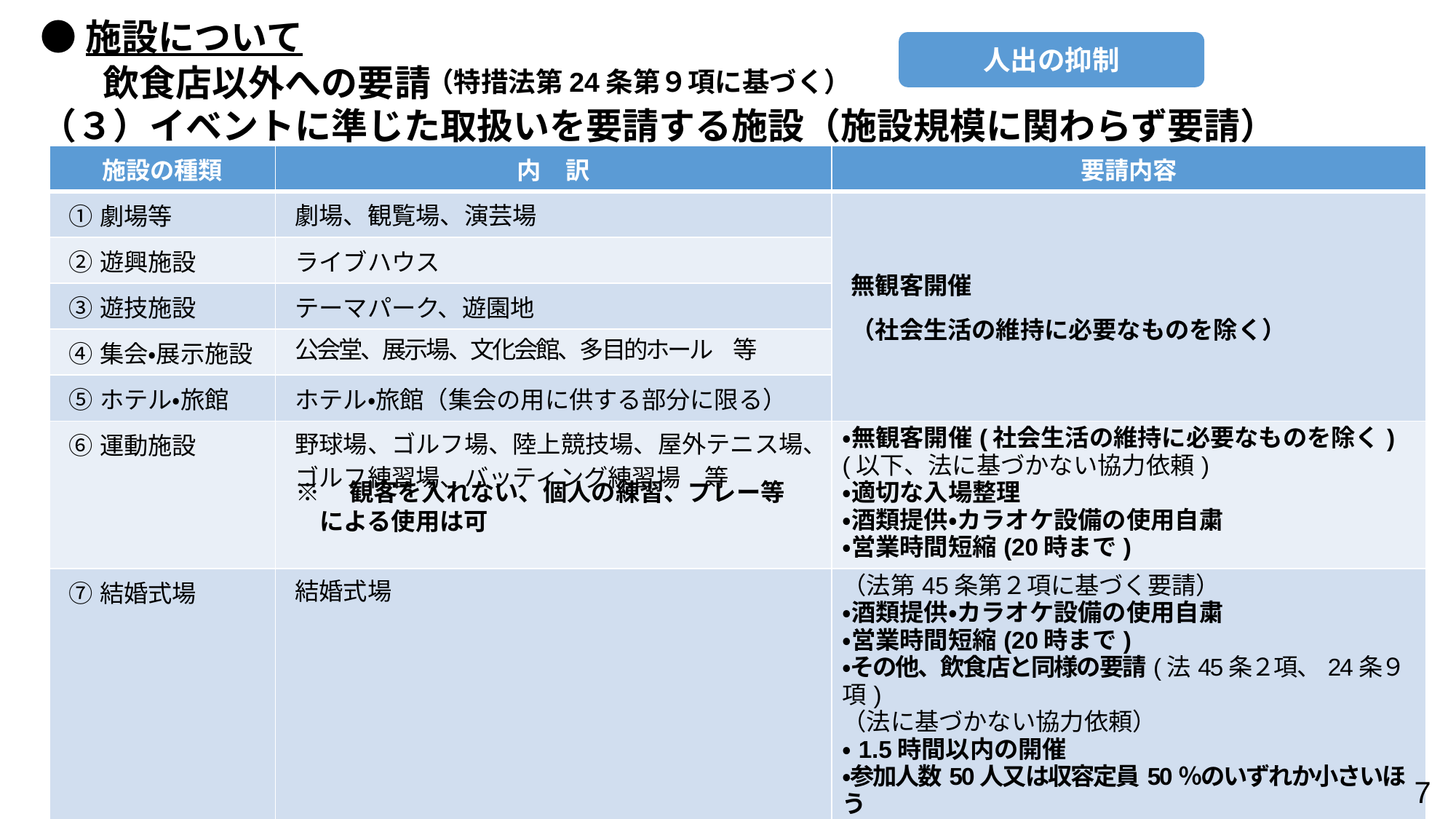

●施設について
人出の抑制
飲食店以外への要請
（特措法第24条第９項に基づく）
（３）イベントに準じた取扱いを要請する施設（施設規模に関わらず要請）
| 施設の種類 | 内　訳 | 要請内容 |
| --- | --- | --- |
| ①劇場等 | 劇場、観覧場、演芸場 | 無観客開催 （社会生活の維持に必要なものを除く） |
| ②遊興施設 | ライブハウス |  |
| ③遊技施設 | テーマパーク、遊園地 |  |
| ④集会・展示施設 | 公会堂、展示場、文化会館、多目的ホール　等 |  |
| ⑤ホテル・旅館 | ホテル・旅館（集会の用に供する部分に限る） |  |
| ⑥運動施設 | 野球場、ゴルフ場、陸上競技場、屋外テニス場、ゴルフ練習場、バッティング練習場　等 | ・無観客開催(社会生活の維持に必要なものを除く) (以下、法に基づかない協力依頼) ・適切な入場整理 ・酒類提供・カラオケ設備の使用自粛 ・営業時間短縮(20時まで) |
| ⑦結婚式場 | 結婚式場 | （法第45条第２項に基づく要請） ・酒類提供・カラオケ設備の使用自粛 ・営業時間短縮(20時まで) ・その他、飲食店と同様の要請(法45条２項、24条９項) （法に基づかない協力依頼） ・1.5時間以内の開催 ・参加人数50人又は収容定員50％のいずれか小さいほう |
| ⑧葬祭場 | 葬祭場 | （法に基づかない協力依頼） ・酒類提供の自粛 |
※　観客を入れない、個人の練習、プレー等
　による使用は可
7